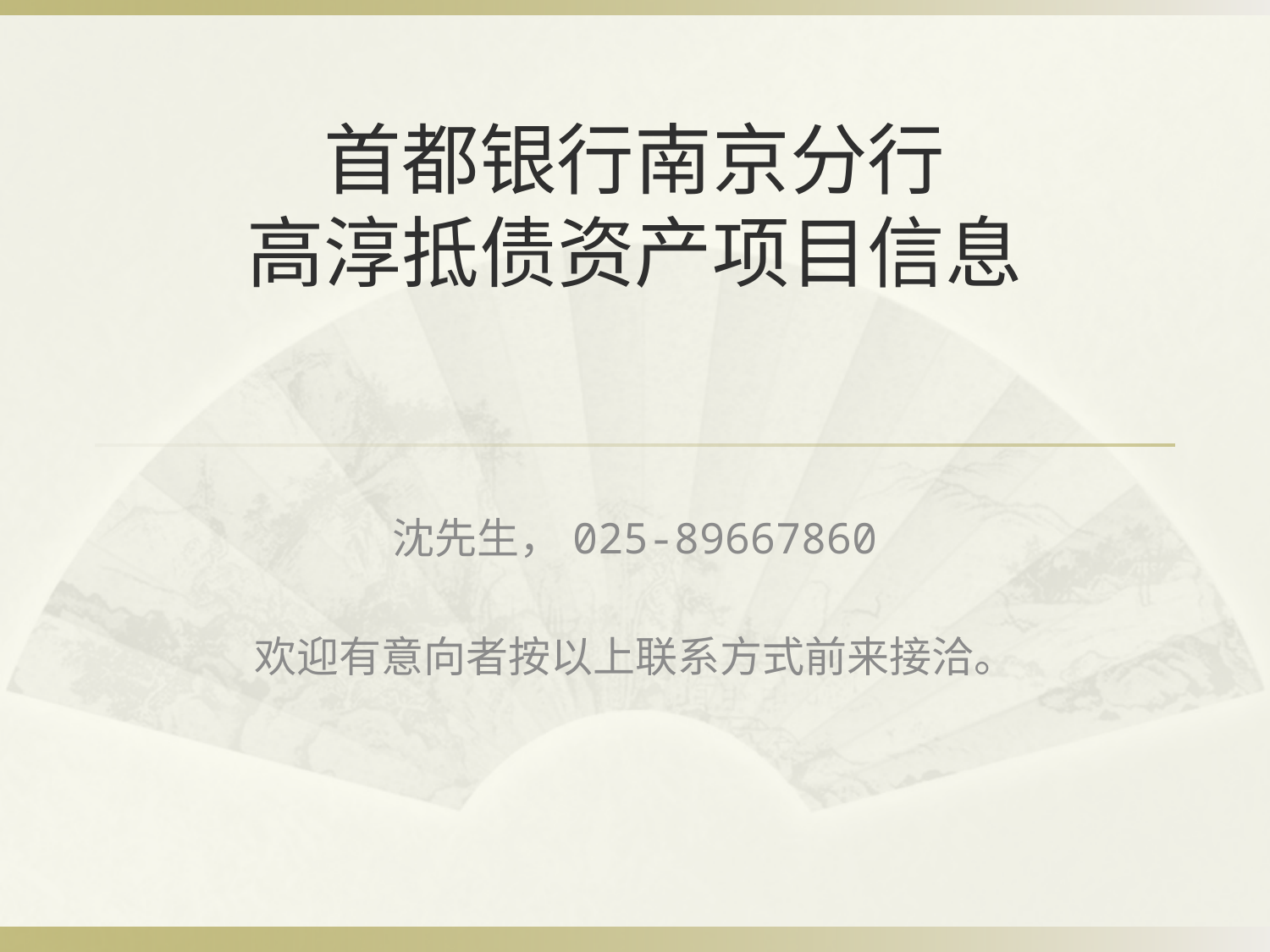

# 首都银行南京分行 高淳抵债资产项目信息

沈先生，025-89667860

欢迎有意向者按以上联系方式前来接洽。